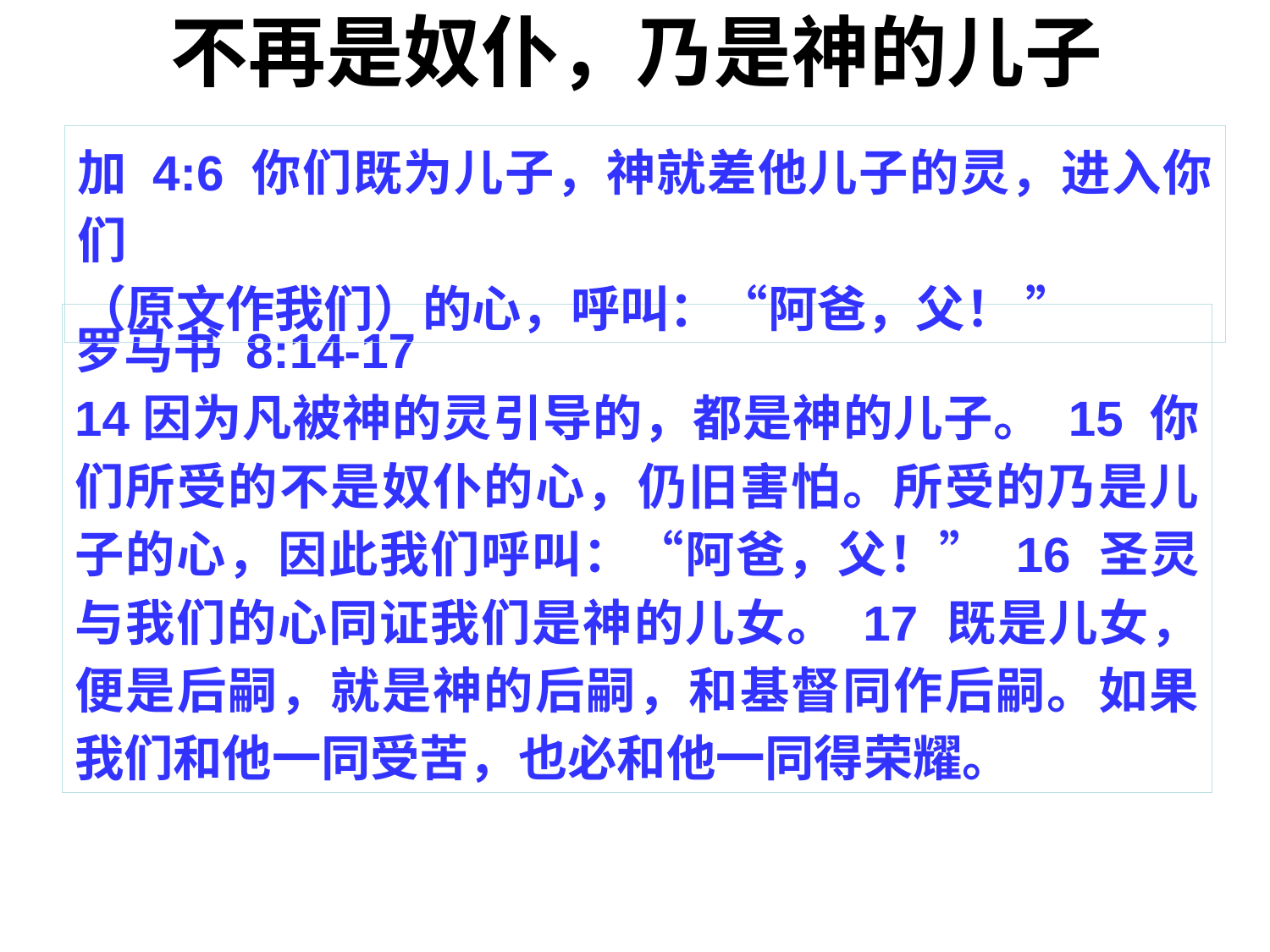

# 不再是奴仆，乃是神的儿子
加 4:6 你们既为儿子，神就差他儿子的灵，进入你们
（原文作我们）的心，呼叫：“阿爸，父！ ”
罗马书 8:14-17
14因为凡被神的灵引导的，都是神的儿子。 15 你们所受的不是奴仆的心，仍旧害怕。所受的乃是儿子的心，因此我们呼叫：“阿爸，父！” 16 圣灵与我们的心同证我们是神的儿女。 17 既是儿女，便是后嗣，就是神的后嗣，和基督同作后嗣。如果我们和他一同受苦，也必和他一同得荣耀。